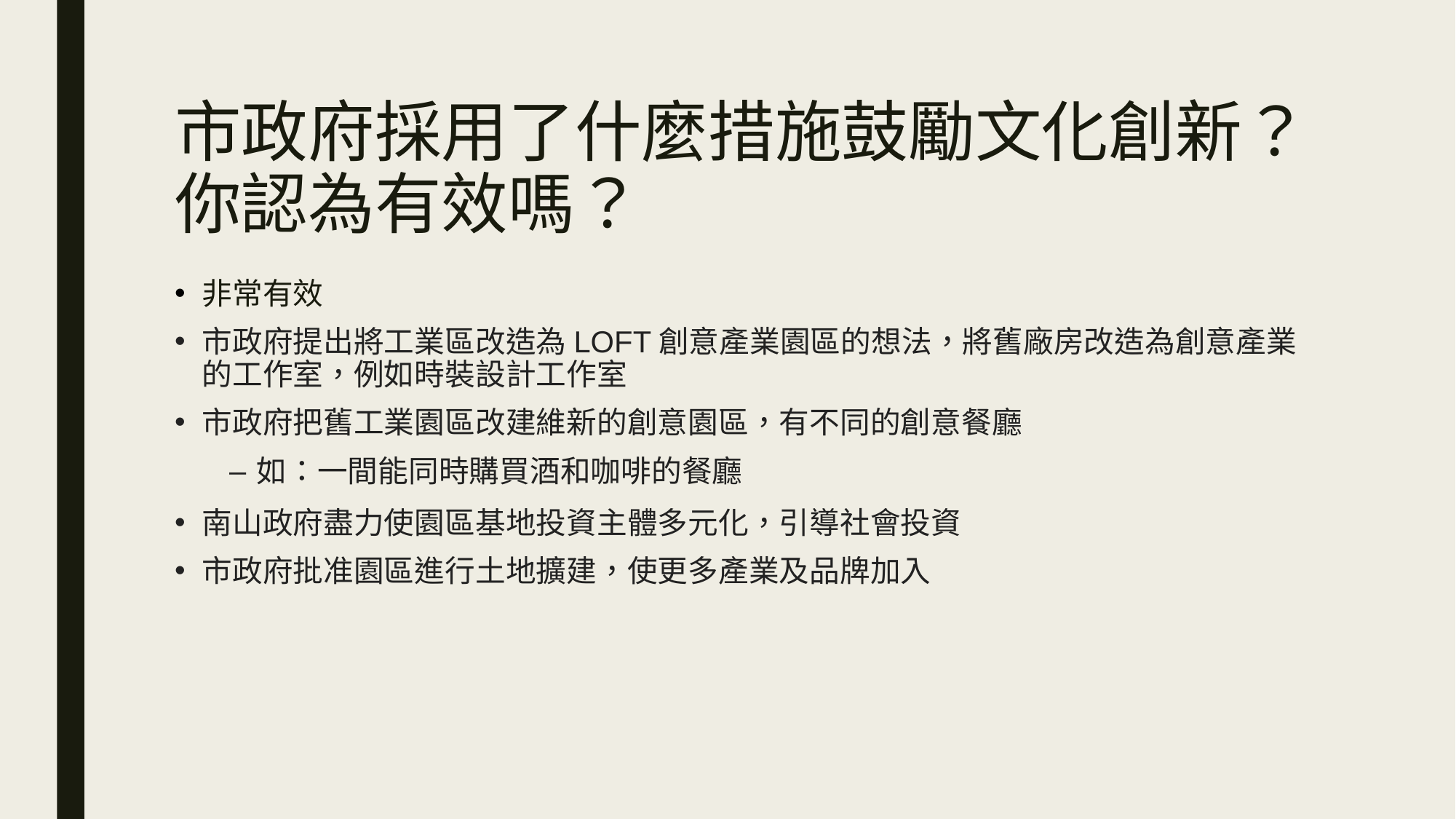

# 市政府採用了什麼措施鼓勵文化創新？你認為有效嗎？
非常有效
市政府提出將工業區改造為LOFT創意產業園區的想法，將舊廠房改造為創意產業的工作室，例如時裝設計工作室
市政府把舊工業園區改建維新的創意園區，有不同的創意餐廳
如：一間能同時購買酒和咖啡的餐廳
南山政府盡力使園區基地投資主體多元化，引導社會投資
市政府批准園區進行土地擴建，使更多產業及品牌加入